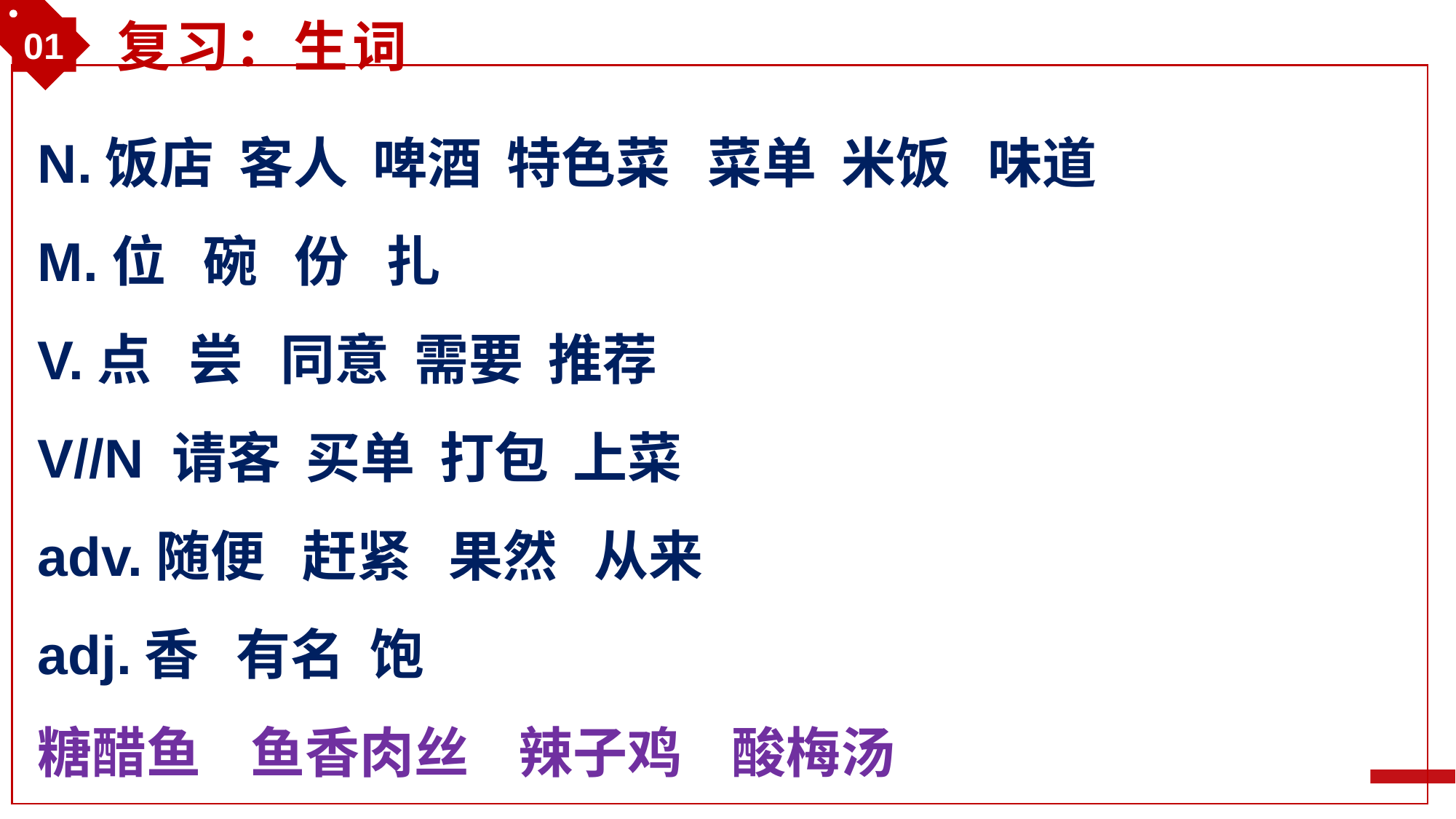

01
复习：生词

N.饭店  客人  啤酒  特色菜   菜单  米饭   味道
M.位   碗   份   扎
V.点   尝   同意  需要  推荐
V//N 请客  买单  打包  上菜
adv.随便   赶紧   果然   从来
adj.香   有名  饱
糖醋鱼    鱼香肉丝    辣子鸡    酸梅汤